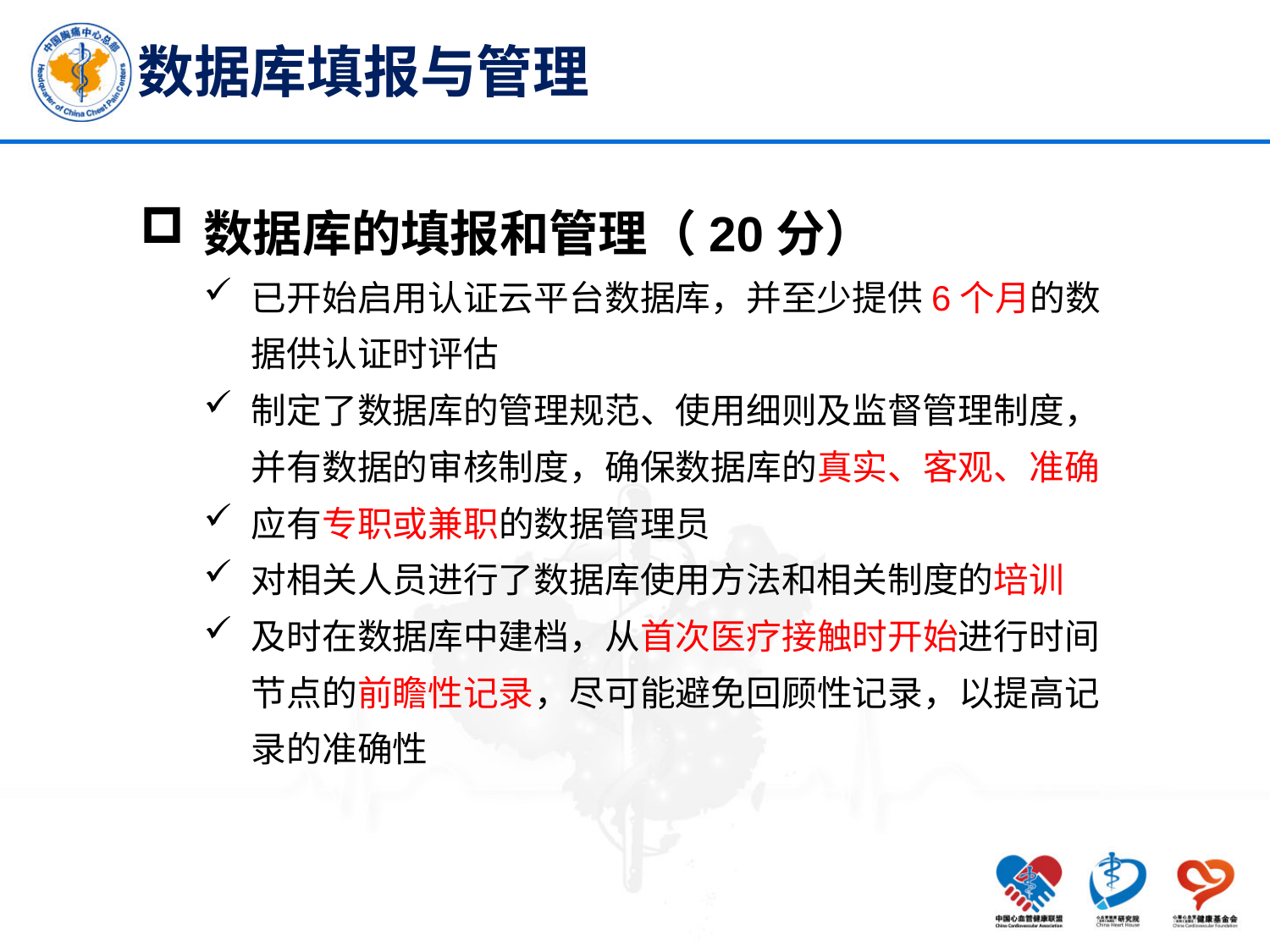

# 数据库填报与管理
数据库的填报和管理（20分）
已开始启用认证云平台数据库，并至少提供6个月的数据供认证时评估
制定了数据库的管理规范、使用细则及监督管理制度，并有数据的审核制度，确保数据库的真实、客观、准确
应有专职或兼职的数据管理员
对相关人员进行了数据库使用方法和相关制度的培训
及时在数据库中建档，从首次医疗接触时开始进行时间节点的前瞻性记录，尽可能避免回顾性记录，以提高记录的准确性